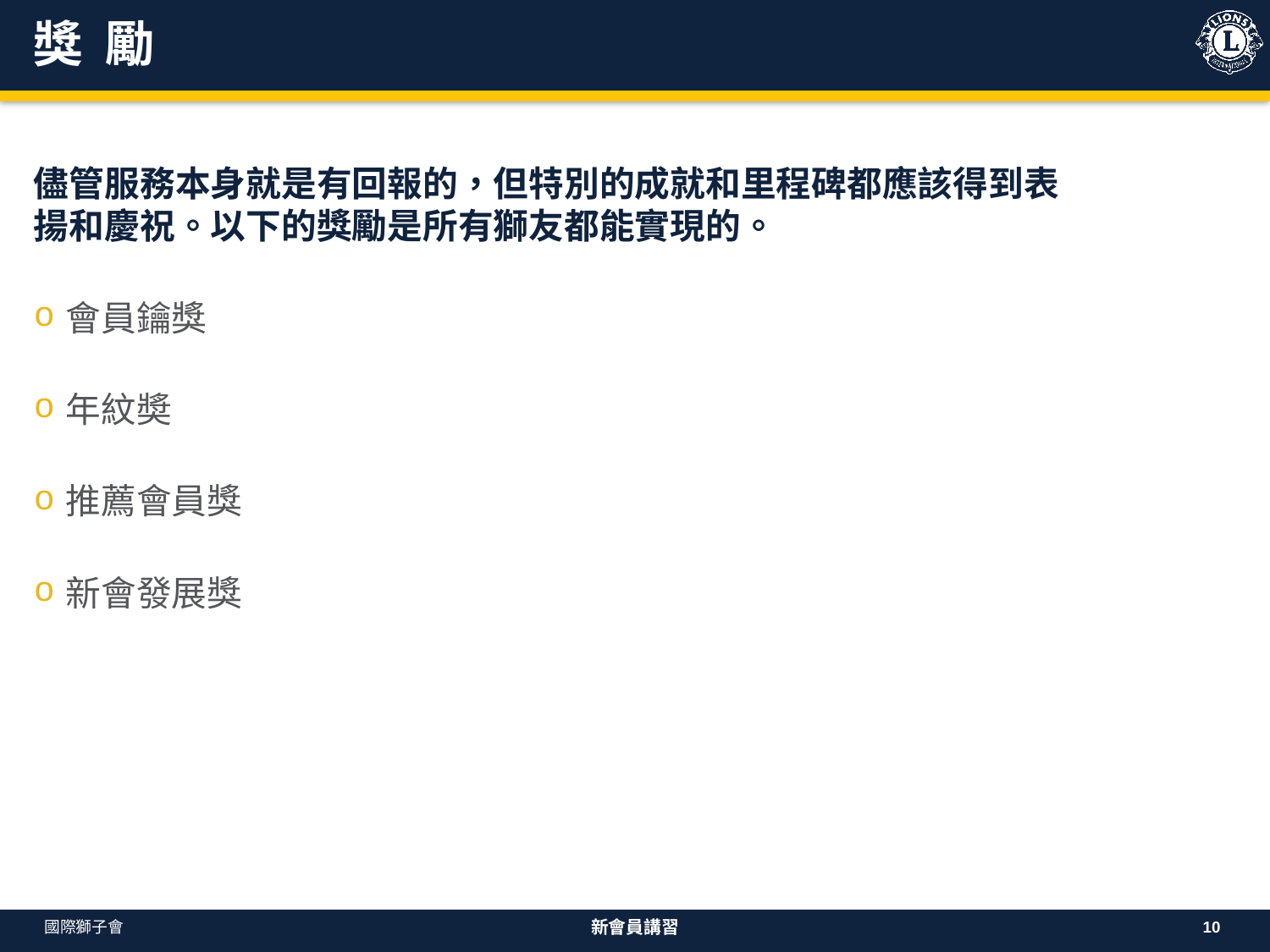

# 獎  勵
儘管服務本身就是有回報的，但特別的成就和里程碑都應該得到表揚和慶祝。以下的獎勵是所有獅友都能實現的。
會員鑰獎
年紋奬
推薦會員獎
新會發展獎